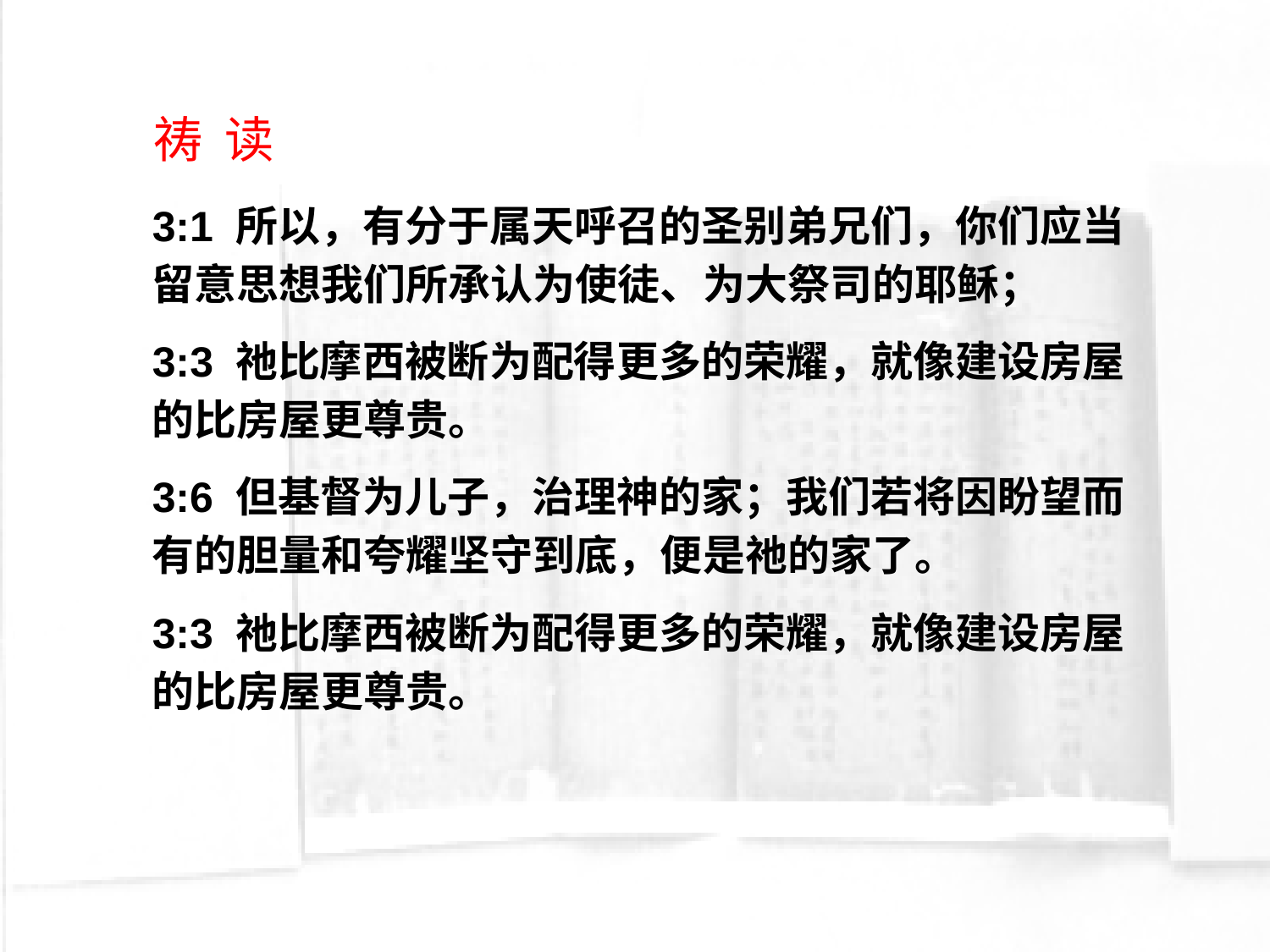

祷  读
3:1 所以，有分于属天呼召的圣别弟兄们，你们应当留意思想我们所承认为使徒、为大祭司的耶稣；
3:3 祂比摩西被断为配得更多的荣耀，就像建设房屋的比房屋更尊贵。
3:6 但基督为儿子，治理神的家；我们若将因盼望而有的胆量和夸耀坚守到底，便是祂的家了。
3:3 祂比摩西被断为配得更多的荣耀，就像建设房屋的比房屋更尊贵。